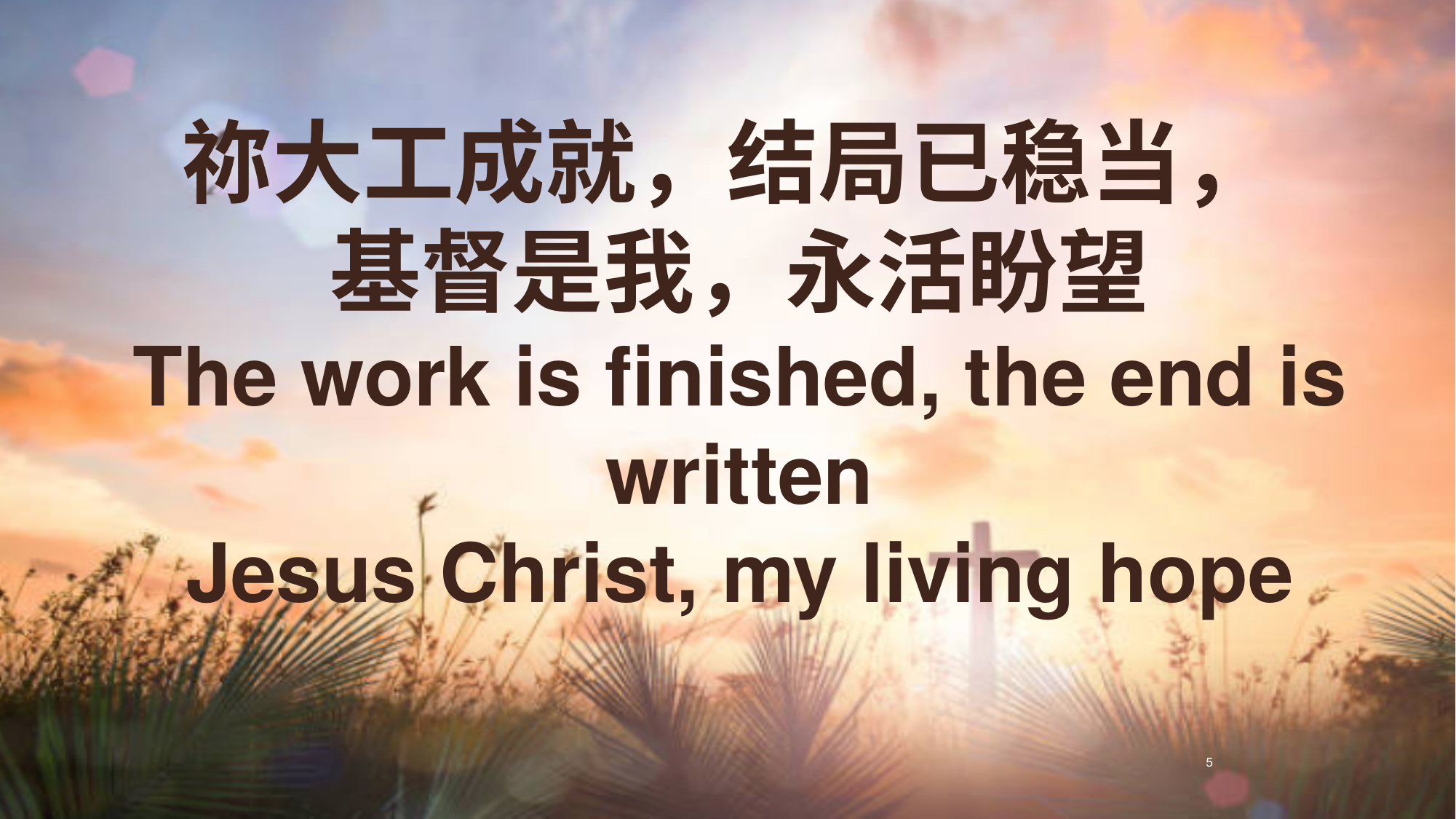

祢大工成就，结局已稳当，
基督是我，永活盼望
The work is finished, the end is written
Jesus Christ, my living hope
5